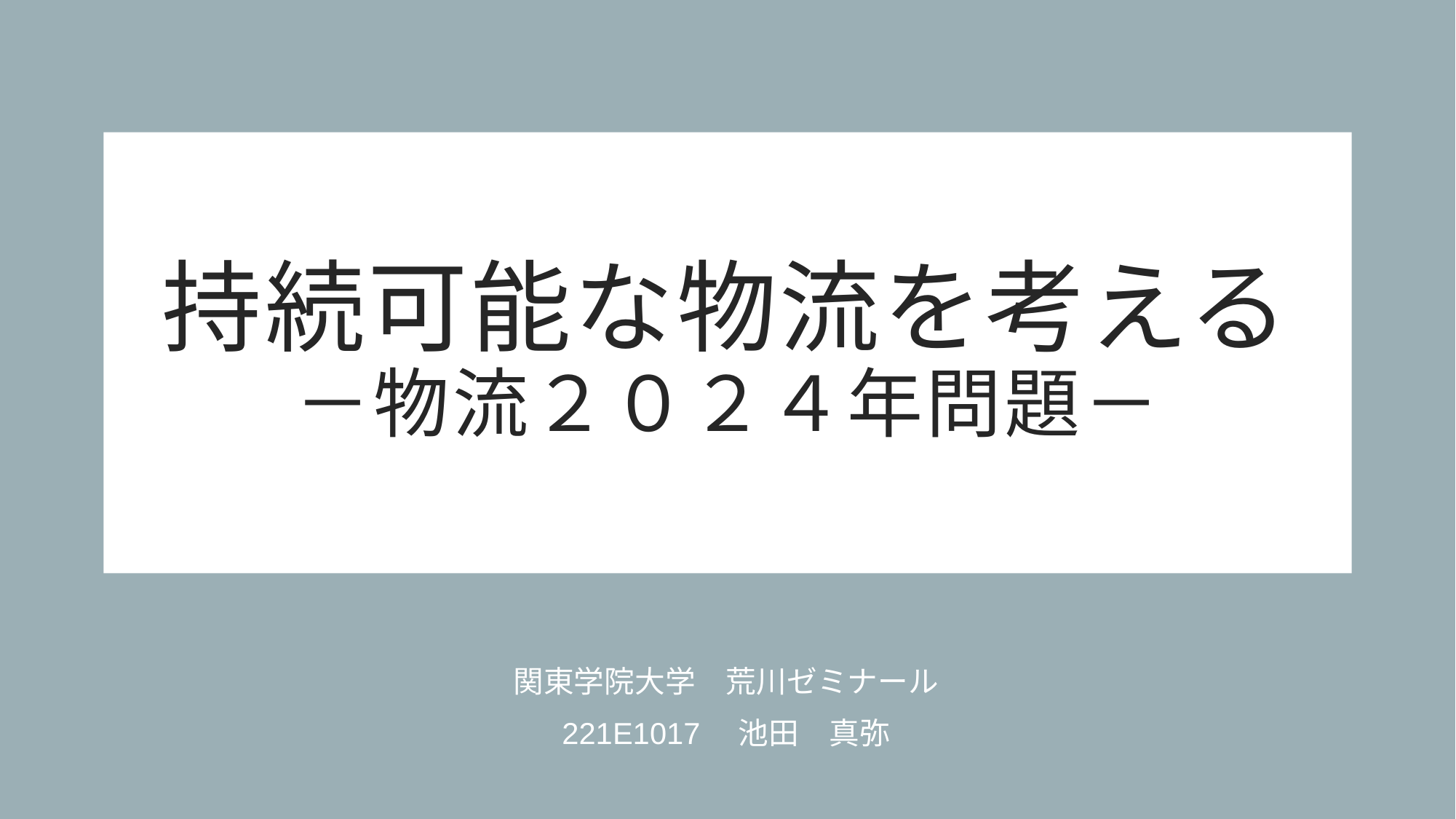

# 持続可能な物流を考える －物流２０２４年問題－
関東学院大学　荒川ゼミナール
221E1017　池田　真弥